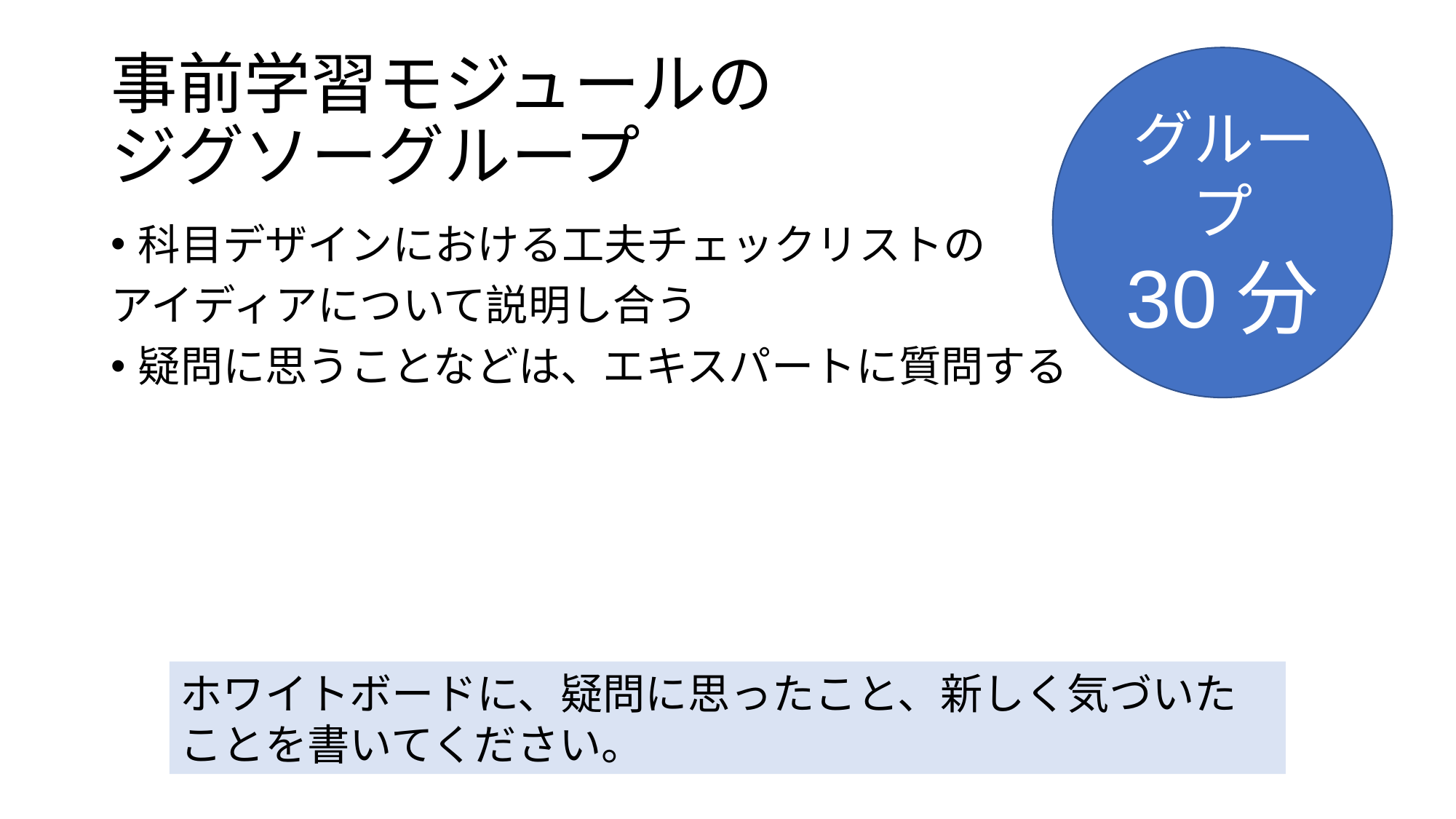

# 事前学習モジュールの ジグソーグループ
グループ
30分
科目デザインにおける工夫チェックリストの
アイディアについて説明し合う
疑問に思うことなどは、エキスパートに質問する

ホワイトボードに、疑問に思ったこと、新しく気づいたことを書いてください。